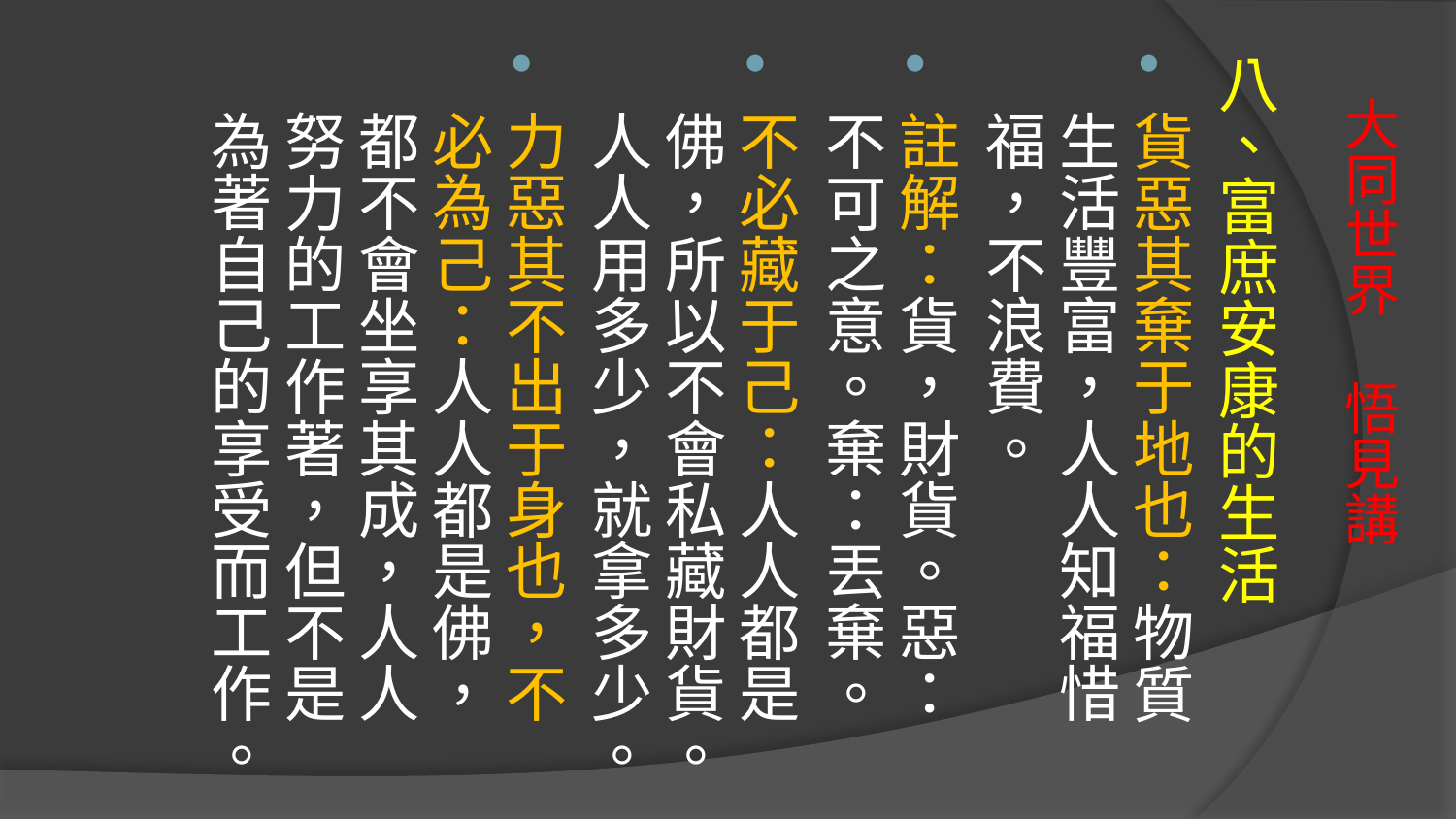

八、富庶安康的生活
貨惡其棄于地也：物質生活豐富，人人知福惜福，不浪費。
註解：貨，財貨。惡：不可之意。棄：丟棄。
不必藏于己：人人都是佛，所以不會私藏財貨。人人用多少，就拿多少。
力惡其不出于身也，不必為己：人人都是佛，都不會坐享其成，人人努力的工作著，但不是為著自己的享受而工作。

# 大同世界     悟見講